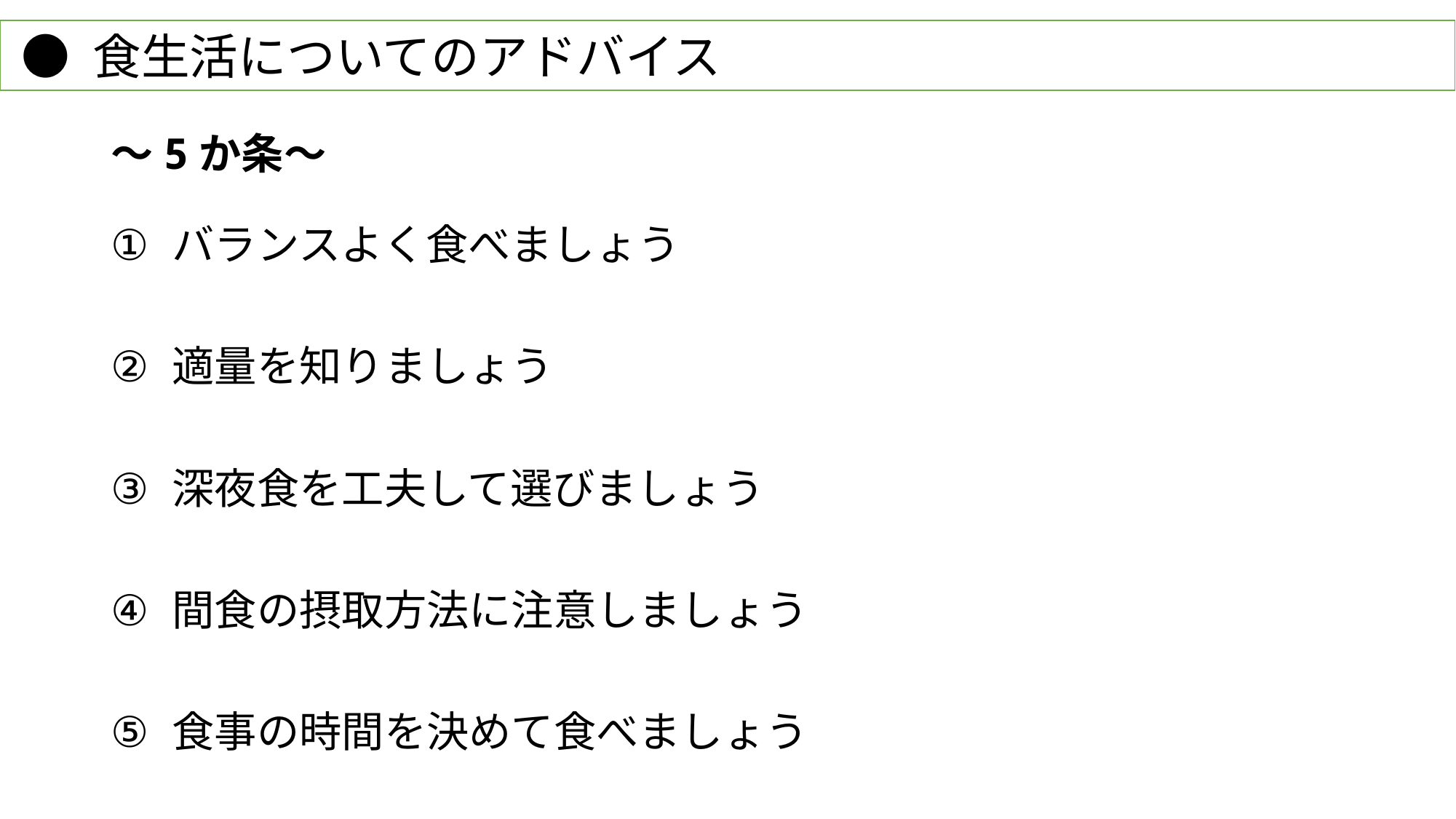

● 食生活についてのアドバイス
～5か条～

バランスよく食べましょう

適量を知りましょう

深夜食を工夫して選びましょう

間食の摂取方法に注意しましょう

食事の時間を決めて食べましょう